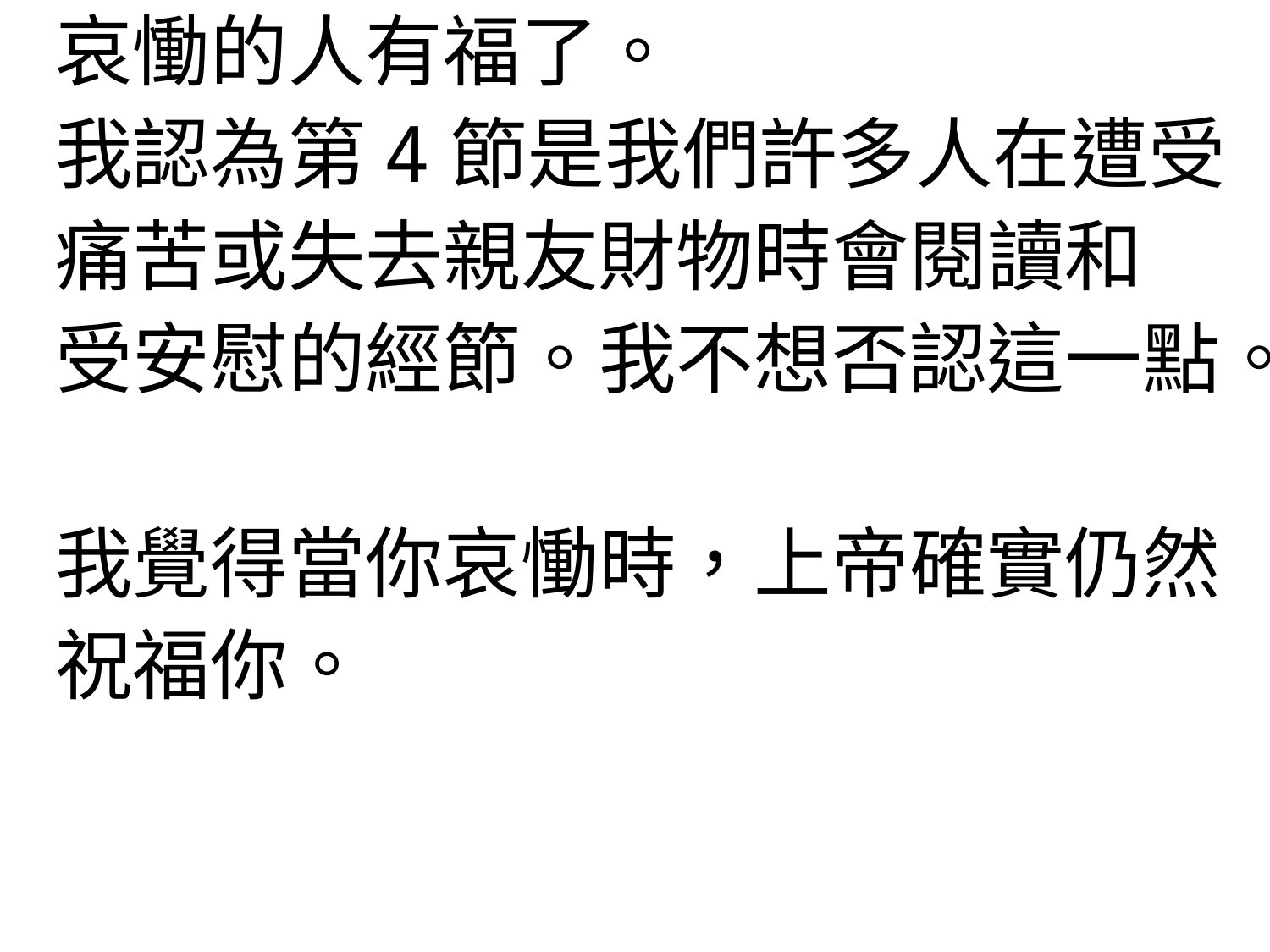

# 哀慟的人有福了。 我認為第4節是我們許多人在遭受痛苦或失去親友財物時會閱讀和 受安慰的經節。我不想否認這一點。 我覺得當你哀慟時，上帝確實仍然祝福你。